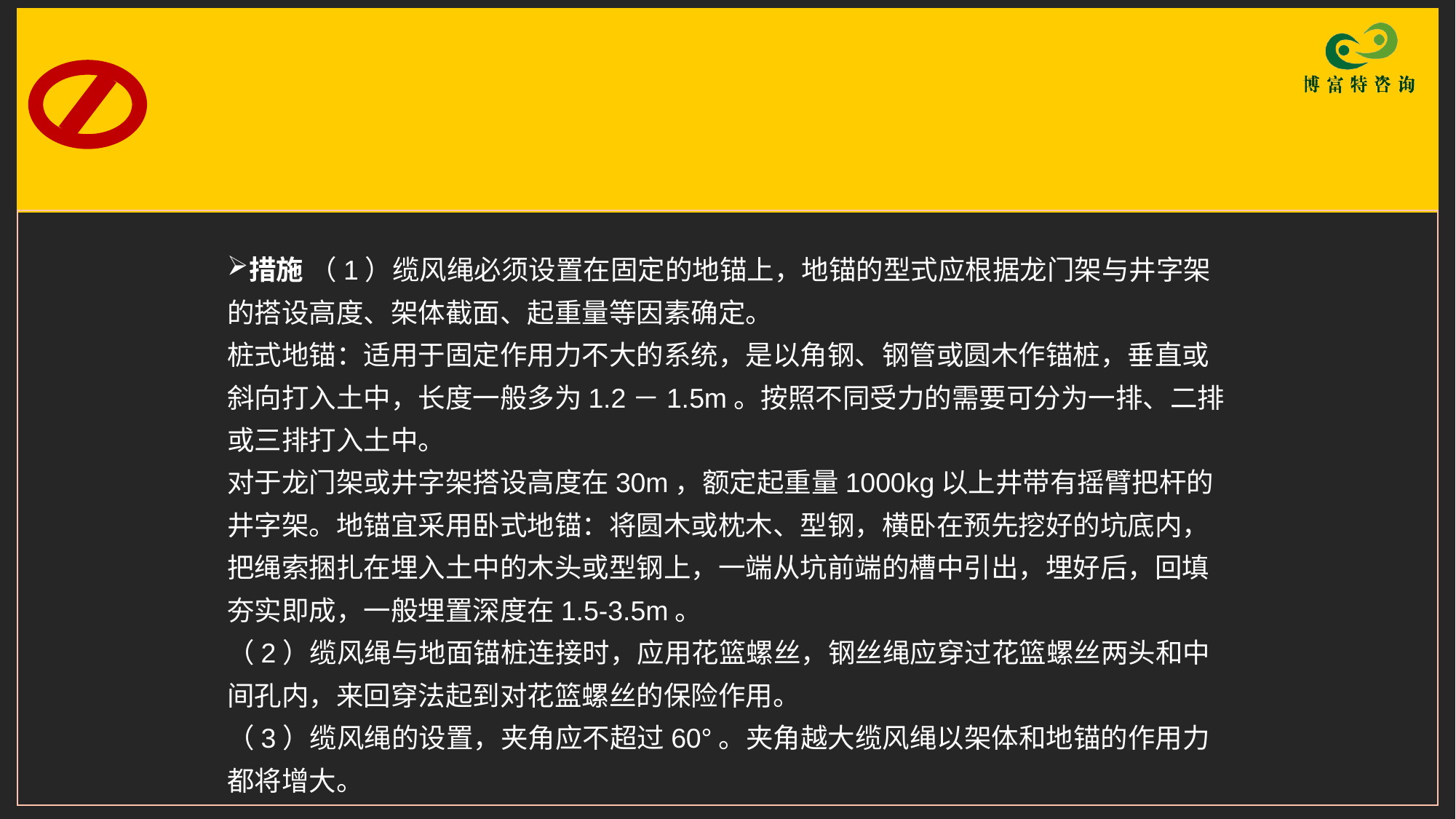

措施 （1）缆风绳必须设置在固定的地锚上，地锚的型式应根据龙门架与井字架的搭设高度、架体截面、起重量等因素确定。
桩式地锚：适用于固定作用力不大的系统，是以角钢、钢管或圆木作锚桩，垂直或斜向打入土中，长度一般多为1.2－1.5m。按照不同受力的需要可分为一排、二排或三排打入土中。
对于龙门架或井字架搭设高度在30m，额定起重量1000kg以上井带有摇臂把杆的井字架。地锚宜采用卧式地锚：将圆木或枕木、型钢，横卧在预先挖好的坑底内，把绳索捆扎在埋入土中的木头或型钢上，一端从坑前端的槽中引出，埋好后，回填夯实即成，一般埋置深度在1.5-3.5m。
（2）缆风绳与地面锚桩连接时，应用花篮螺丝，钢丝绳应穿过花篮螺丝两头和中间孔内，来回穿法起到对花篮螺丝的保险作用。
（3）缆风绳的设置，夹角应不超过60°。夹角越大缆风绳以架体和地锚的作用力都将增大。